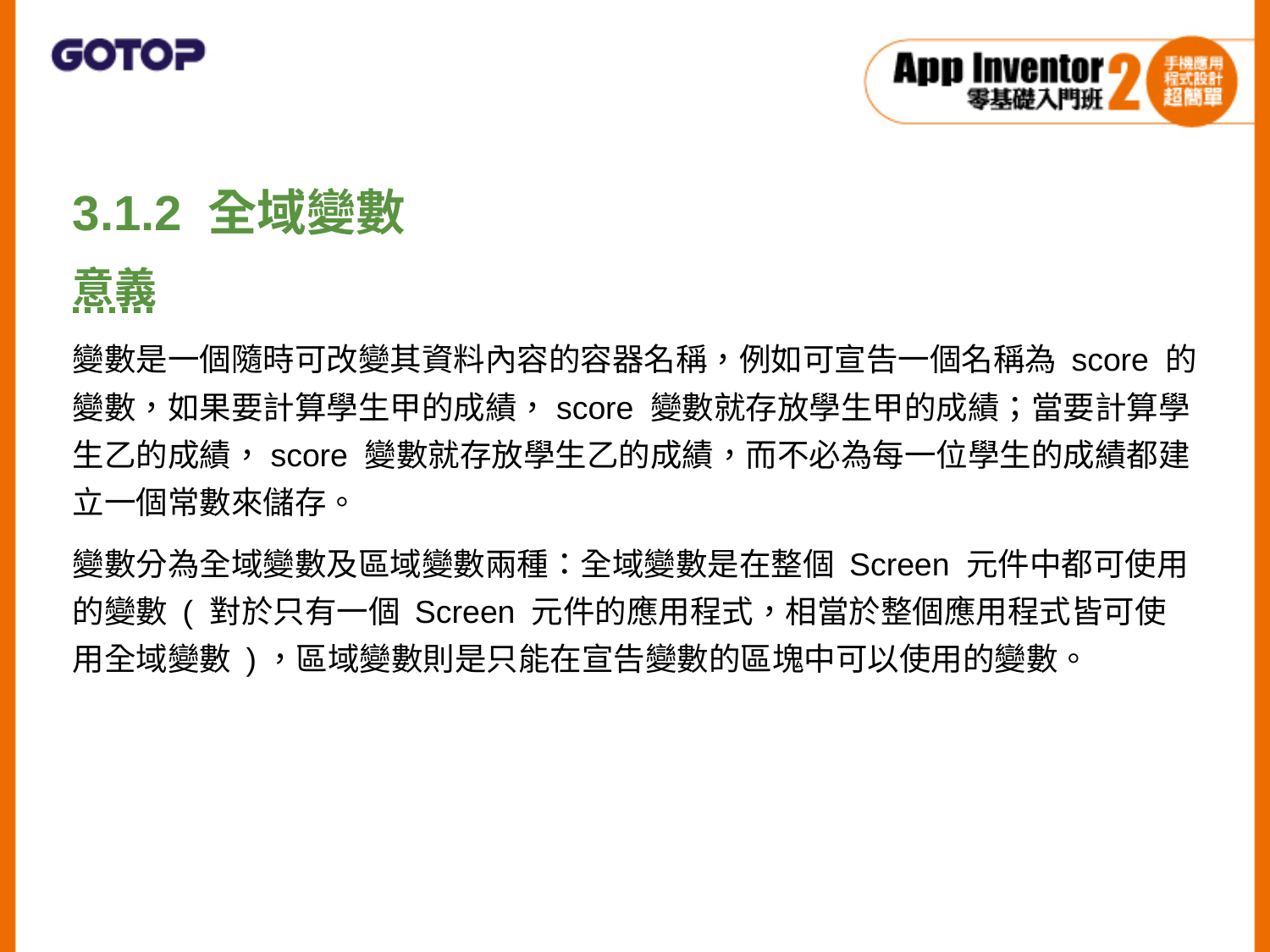

3.1.2 全域變數
意義
變數是一個隨時可改變其資料內容的容器名稱，例如可宣告一個名稱為 score 的變數，如果要計算學生甲的成績，score 變數就存放學生甲的成績；當要計算學生乙的成績，score 變數就存放學生乙的成績，而不必為每一位學生的成績都建立一個常數來儲存。
變數分為全域變數及區域變數兩種：全域變數是在整個 Screen 元件中都可使用的變數 ( 對於只有一個 Screen 元件的應用程式，相當於整個應用程式皆可使用全域變數 )，區域變數則是只能在宣告變數的區塊中可以使用的變數。